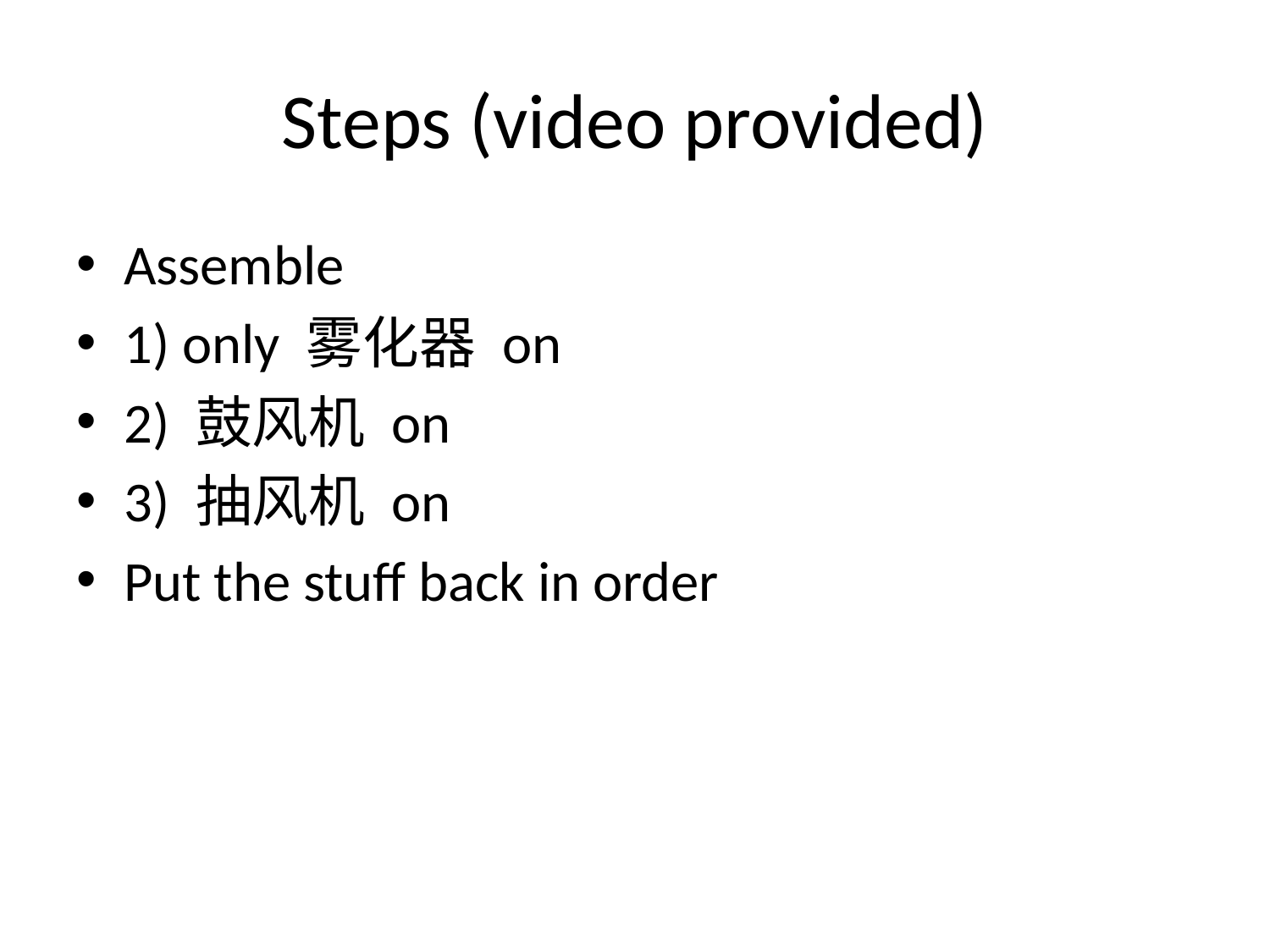

# Steps (video provided)
Assemble
1) only 雾化器 on
2) 鼓风机 on
3) 抽风机 on
Put the stuff back in order